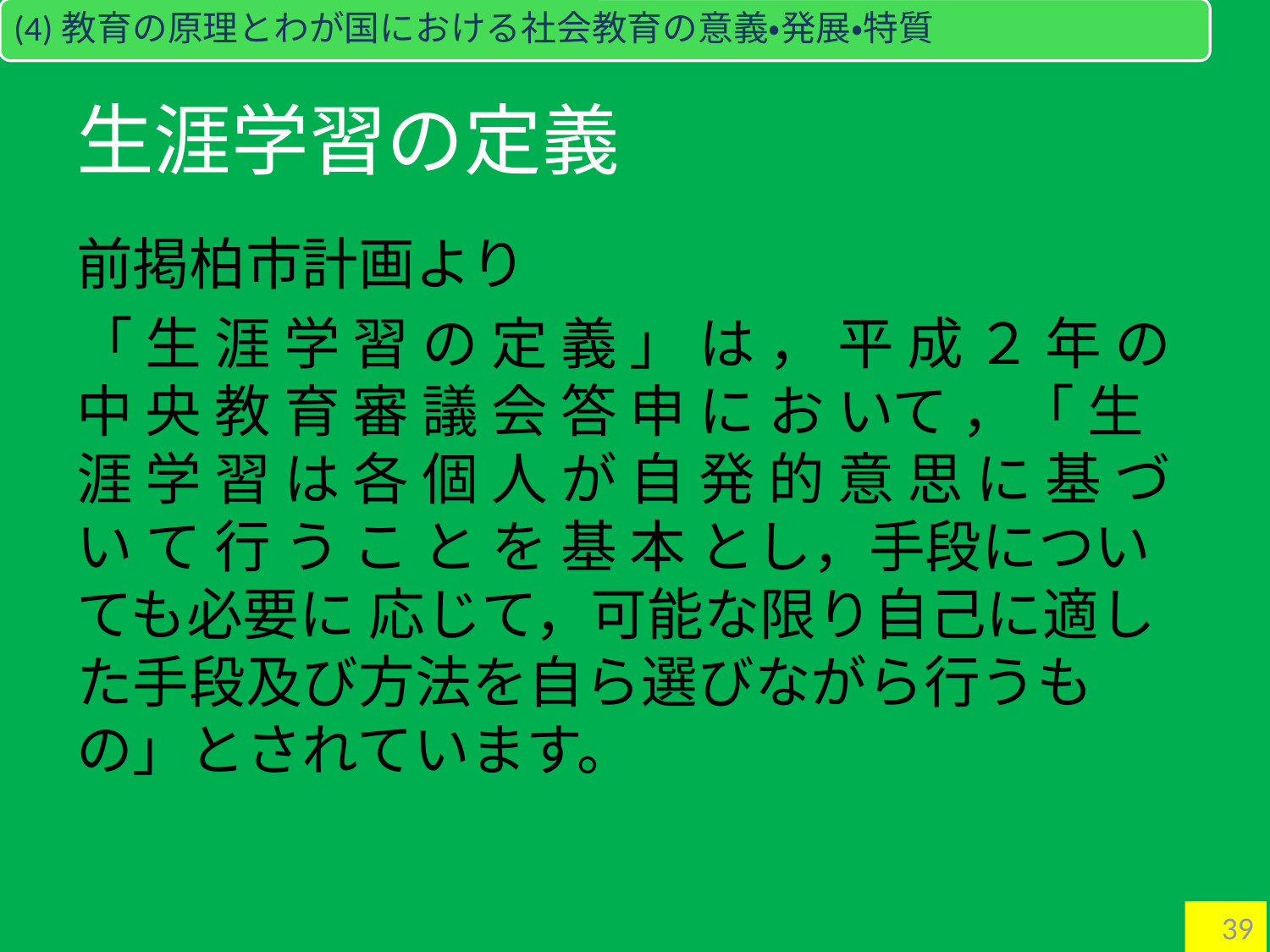

(4)教育の原理とわが国における社会教育の意義・発展・特質
# 生涯学習の定義
前掲柏市計画より
「 生 涯 学 習 の 定 義 」 は ， 平 成 ２ 年 の 中 央 教 育 審 議 会 答 申 に お いて ，「 生 涯 学 習 は 各 個 人 が 自 発 的 意 思 に 基 づ い て 行 う こ と を 基 本 とし，手段についても必要に 応じて，可能な限り自己に適した手段及び方法を自ら選びながら行うもの」とされています。

39